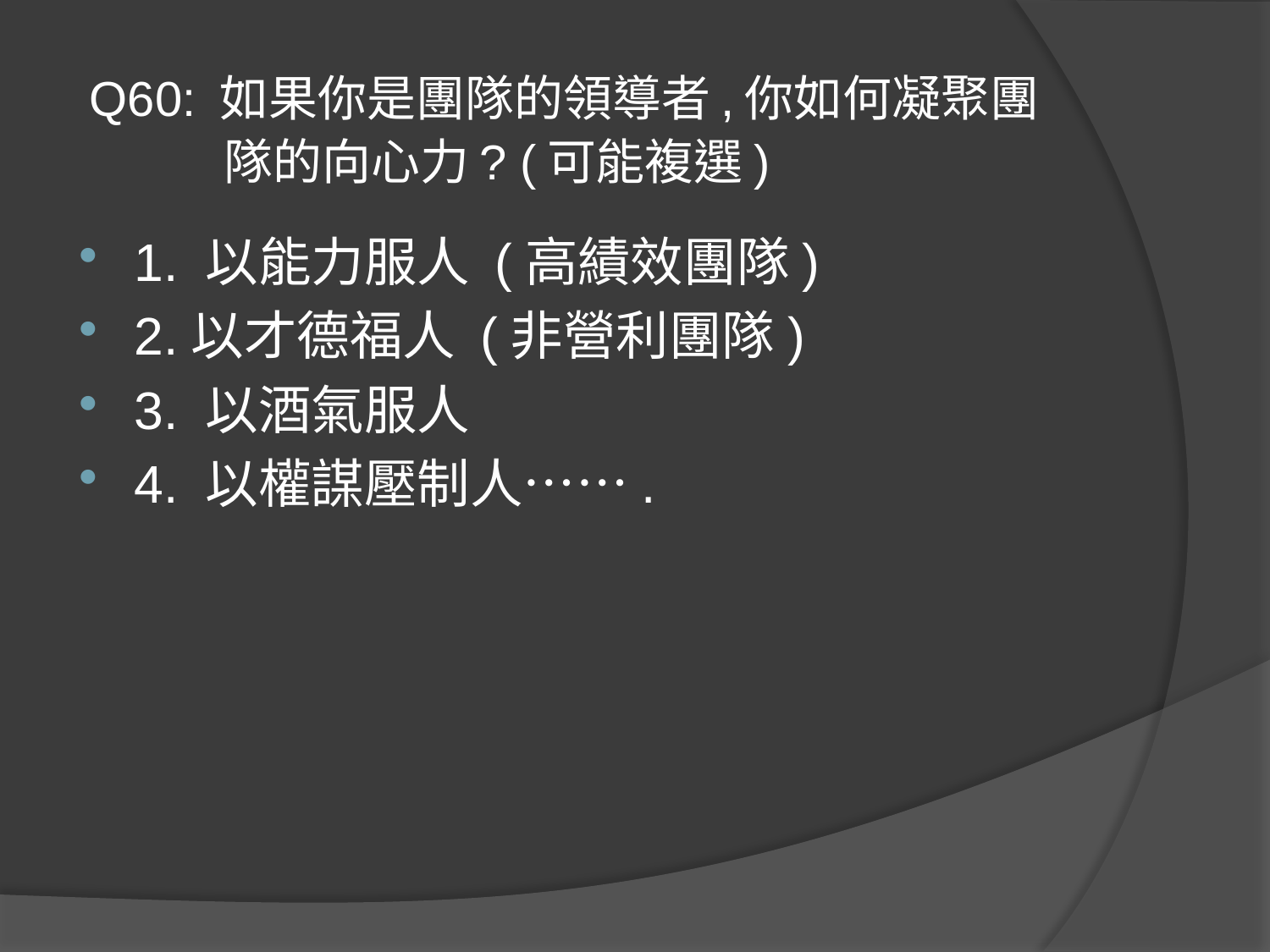

# Q60: 如果你是團隊的領導者,你如何凝聚團 隊的向心力? (可能複選)
1. 以能力服人 (高績效團隊)
2.以才德福人 (非營利團隊)
3. 以酒氣服人
4. 以權謀壓制人…….